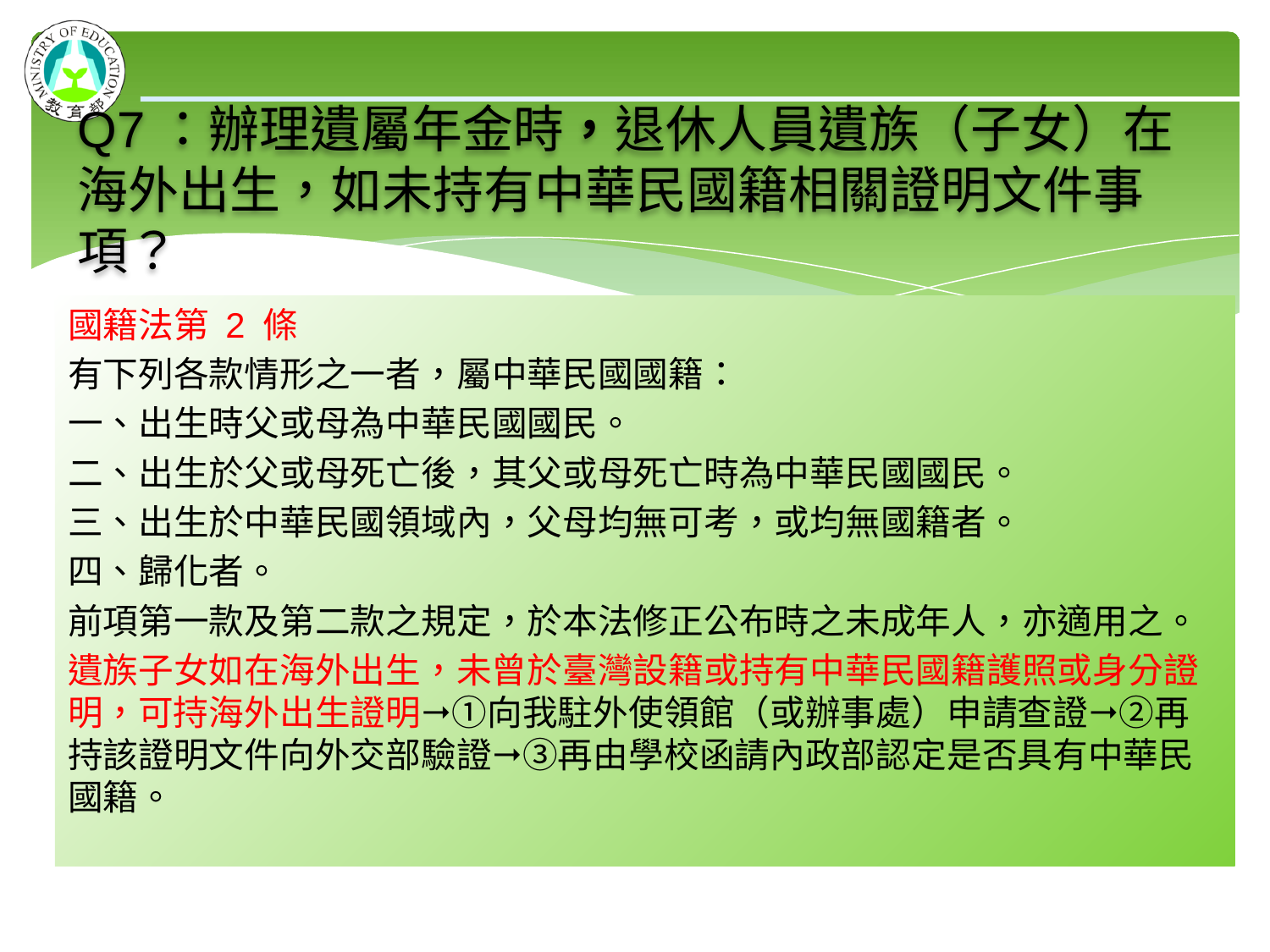

# Q7：辦理遺屬年金時，退休人員遺族（子女）在海外出生，如未持有中華民國籍相關證明文件事項？
國籍法第 2 條
有下列各款情形之一者，屬中華民國國籍：
一、出生時父或母為中華民國國民。
二、出生於父或母死亡後，其父或母死亡時為中華民國國民。
三、出生於中華民國領域內，父母均無可考，或均無國籍者。
四、歸化者。
前項第一款及第二款之規定，於本法修正公布時之未成年人，亦適用之。
遺族子女如在海外出生，未曾於臺灣設籍或持有中華民國籍護照或身分證明，可持海外出生證明⭢①向我駐外使領館（或辦事處）申請查證⭢②再持該證明文件向外交部驗證⭢③再由學校函請內政部認定是否具有中華民國籍。